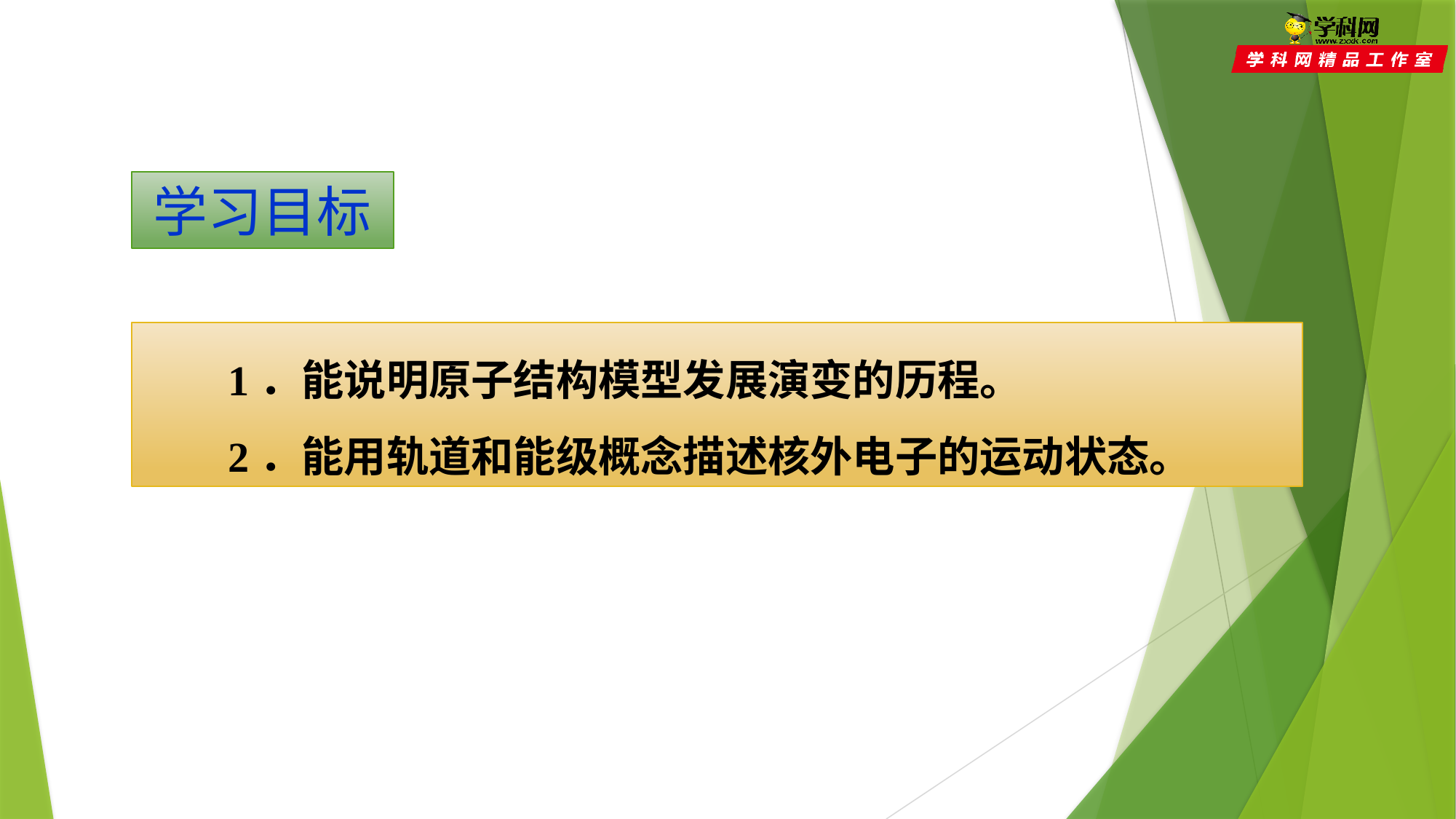

学习目标
1．能说明原子结构模型发展演变的历程。
2．能用轨道和能级概念描述核外电子的运动状态。